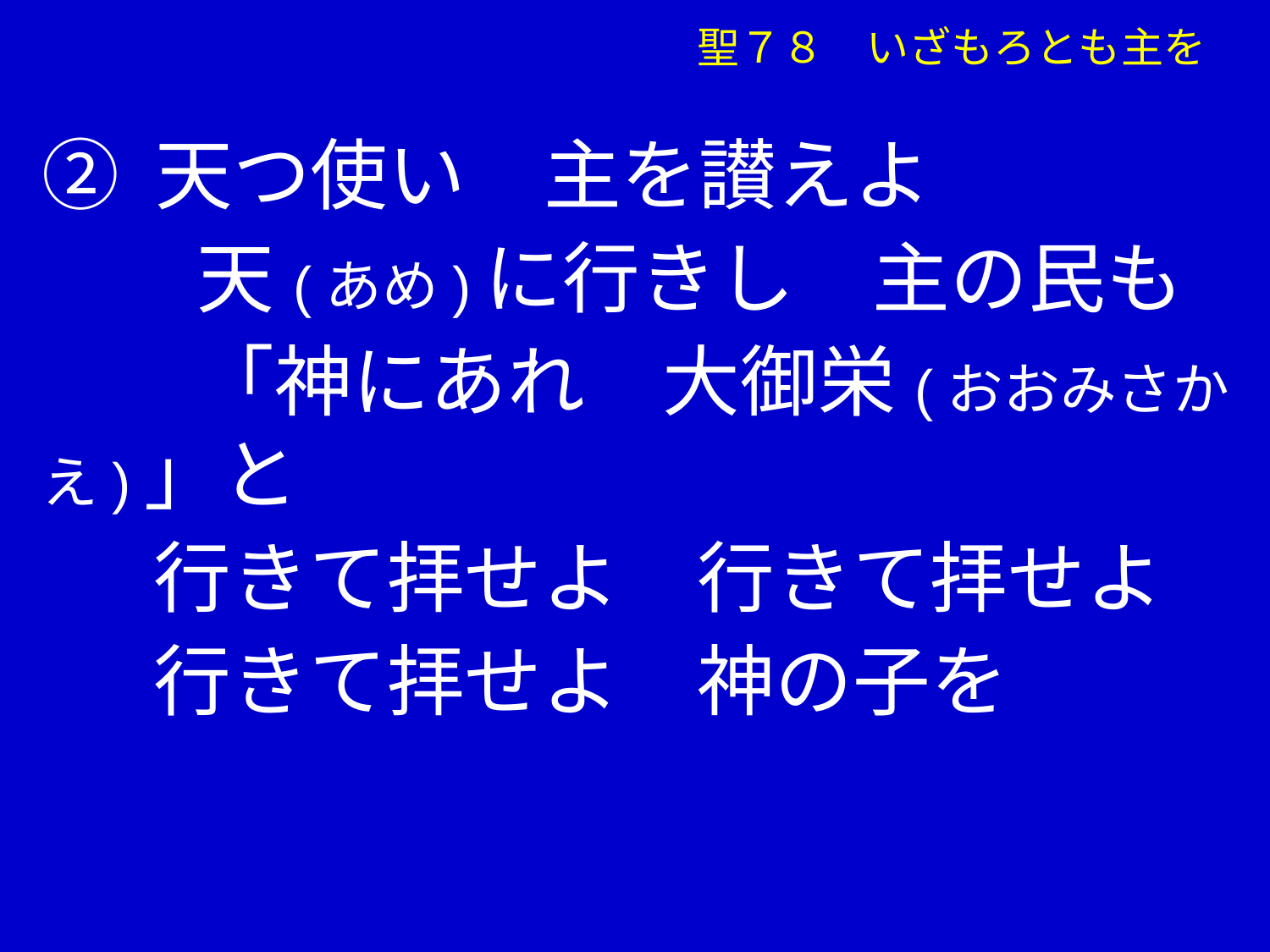

聖７８　いざもろとも主を
② 天つ使い　主を讃えよ
　　天(あめ)に行きし　主の民も
　　「神にあれ　大御栄(おおみさかえ)」と
　  行きて拝せよ　行きて拝せよ
　  行きて拝せよ　神の子を